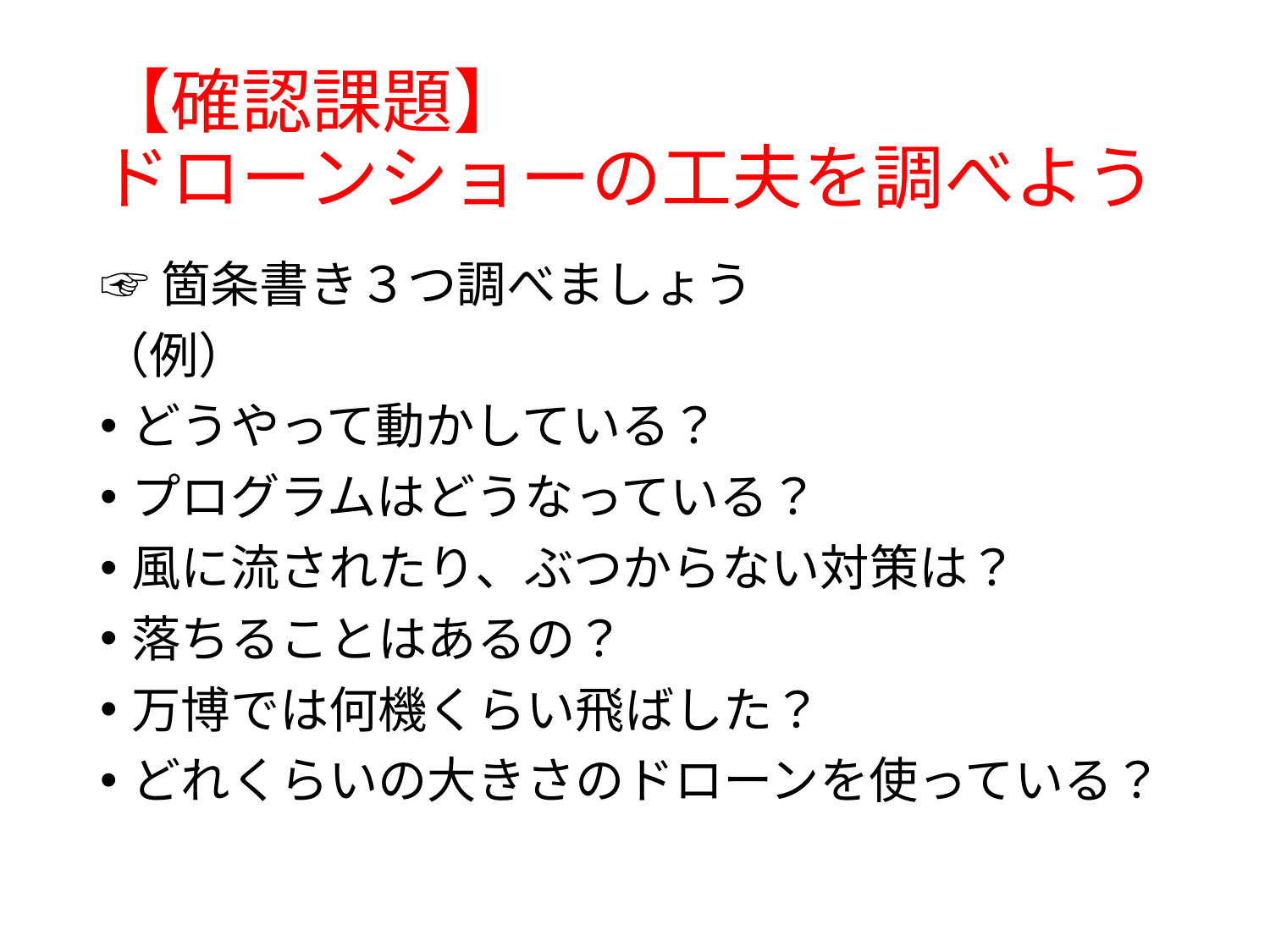

# 【確認課題】 ドローンショーの工夫を調べよう
☞箇条書き３つ調べましょう
（例）
どうやって動かしている？
プログラムはどうなっている？
風に流されたり、ぶつからない対策は？
落ちることはあるの？
万博では何機くらい飛ばした？
どれくらいの大きさのドローンを使っている？